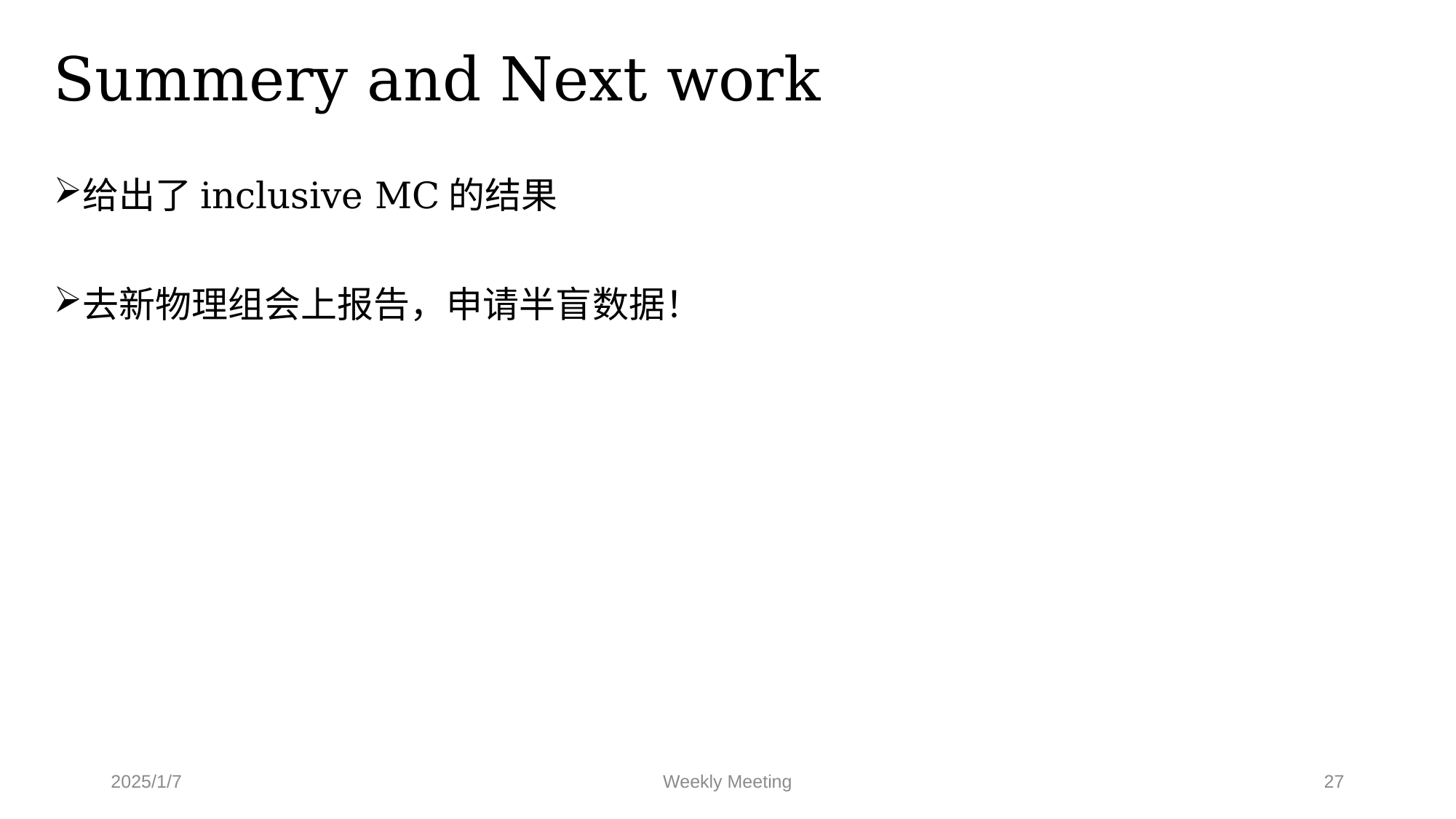

# Summery and Next work
给出了inclusive MC的结果

去新物理组会上报告，申请半盲数据！
2025/1/7
Weekly Meeting
27